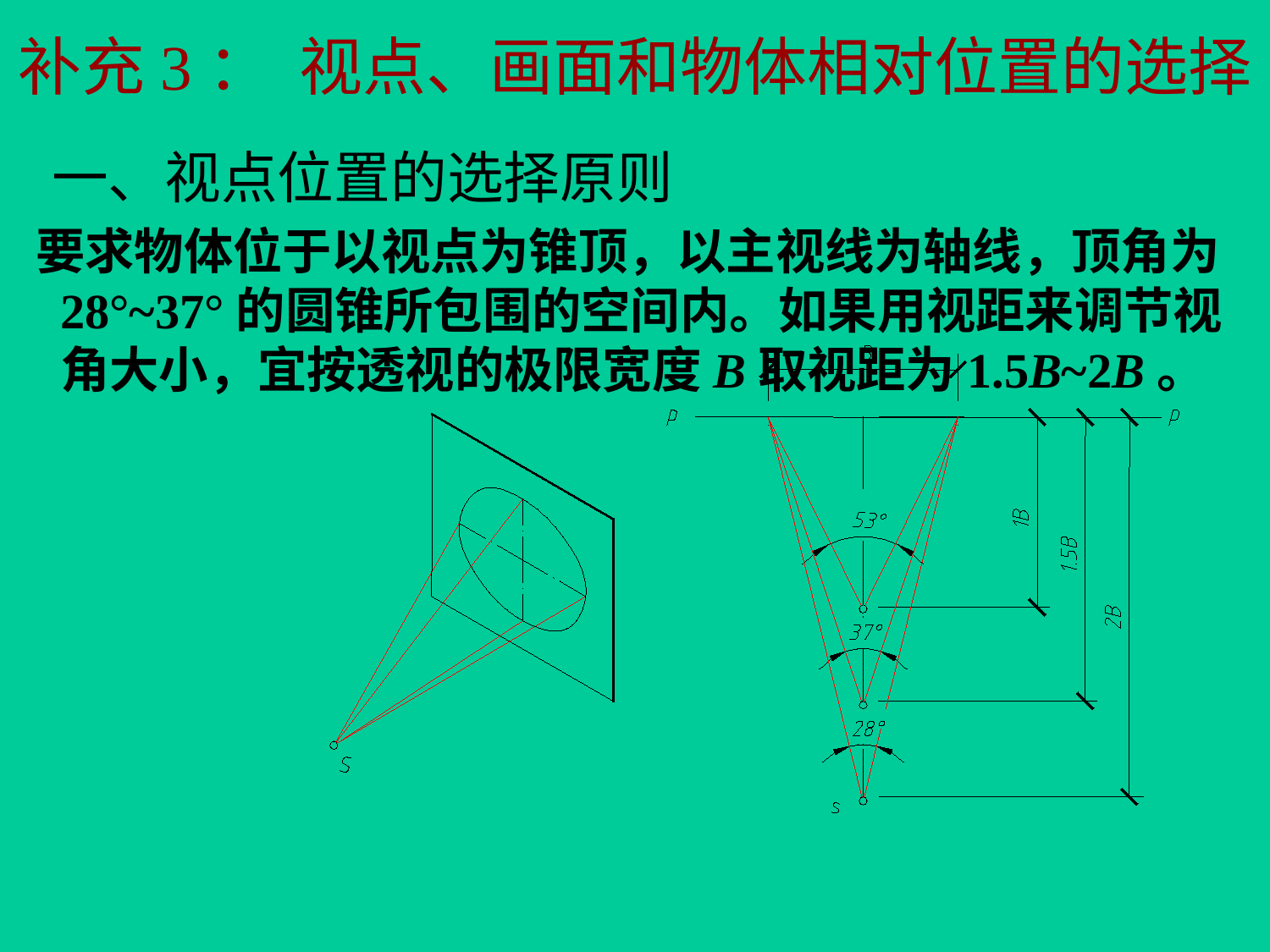

# 补充3：  视点、画面和物体相对位置的选择
  一、视点位置的选择原则
 要求物体位于以视点为锥顶，以主视线为轴线，顶角为28°~37°的圆锥所包围的空间内。如果用视距来调节视角大小，宜按透视的极限宽度B取视距为1.5B~2B。